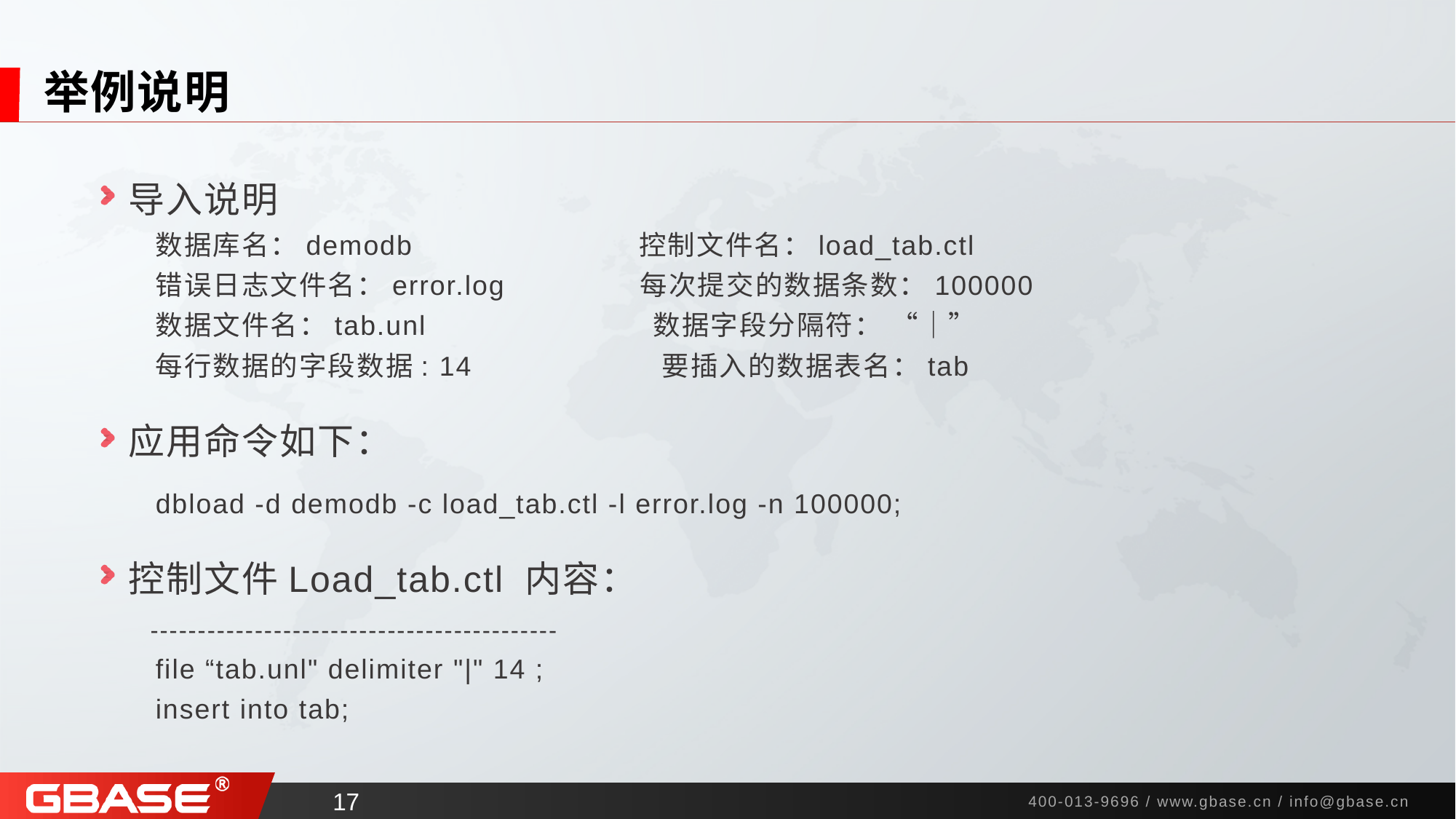

# 举例说明
导入说明
数据库名：demodb                        控制文件名：load_tab.ctl
错误日志文件名：error.log              每次提交的数据条数：100000
数据文件名：tab.unl                        数据字段分隔符： “｜”
每行数据的字段数据: 14                    要插入的数据表名：tab
应用命令如下：
dbload -d demodb -c load_tab.ctl -l error.log -n 100000;
控制文件Load_tab.ctl 内容：
      -------------------------------------------
file “tab.unl" delimiter "|" 14 ;
insert into tab;